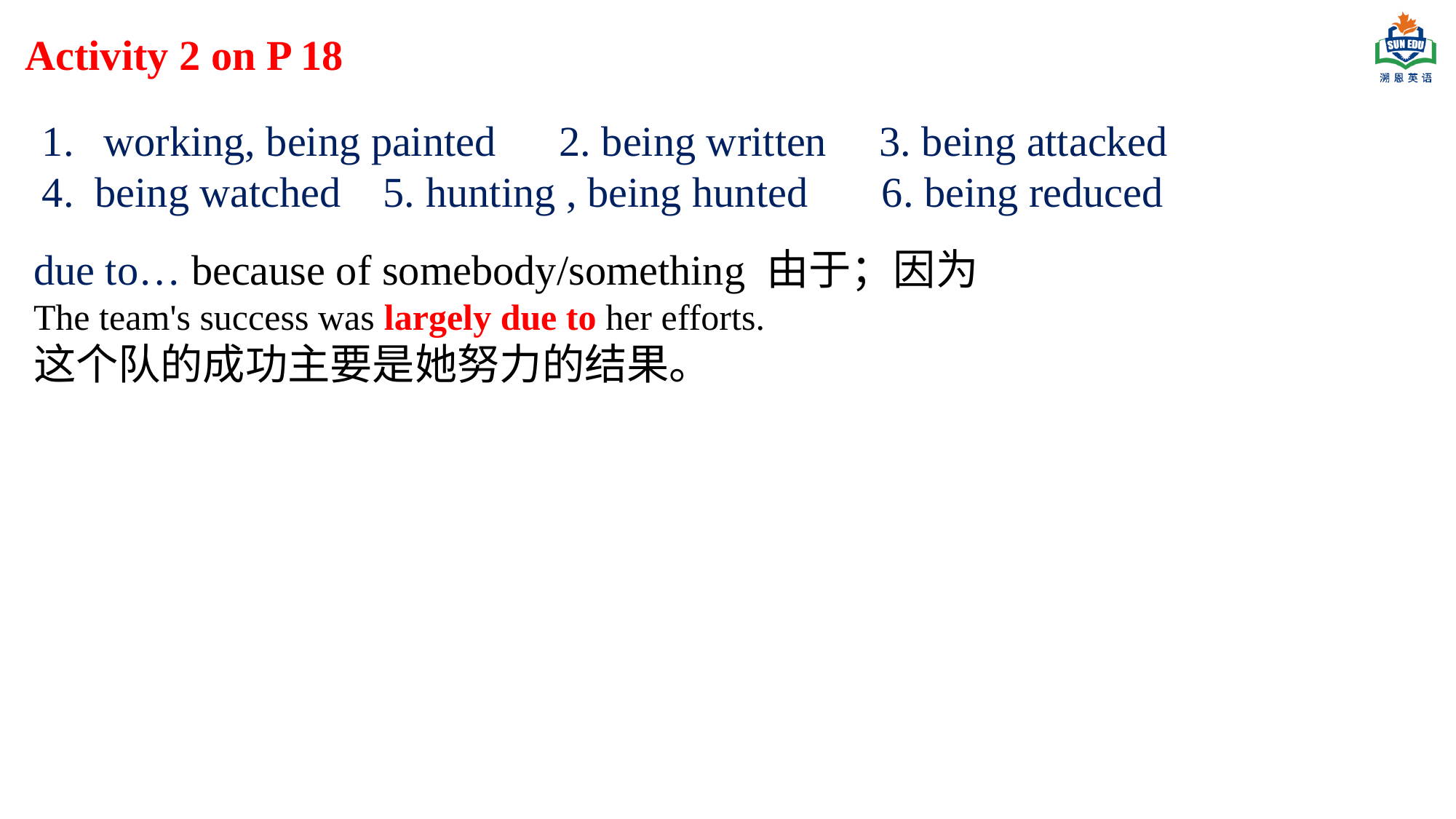

Activity 2 on P 18
working, being painted      2. being written     3. being attacked
4.  being watched    5. hunting , being hunted       6. being reduced
due to… because of somebody/something 由于；因为
The team's success was largely due to her efforts.
这个队的成功主要是她努力的结果。